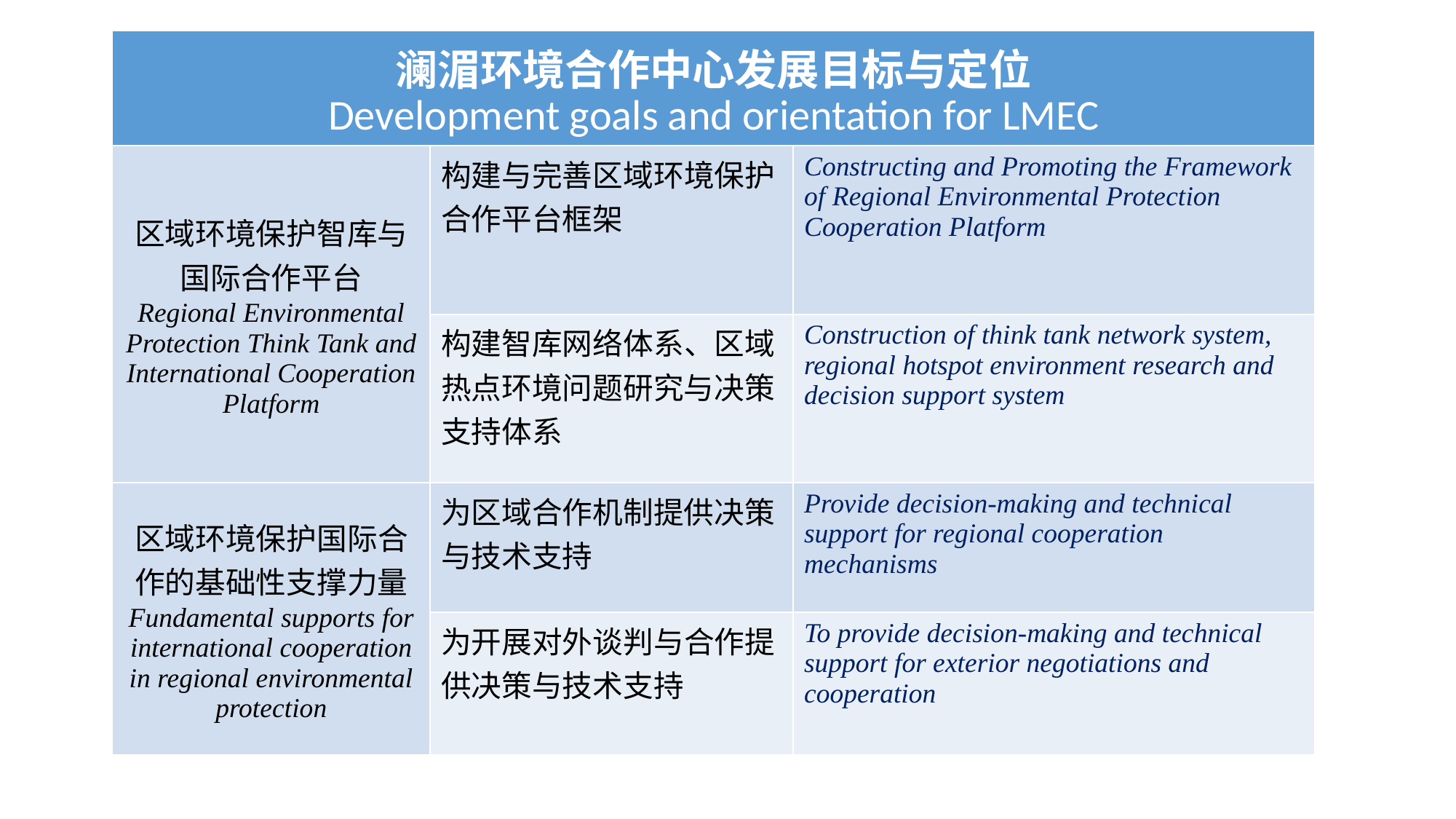

| 澜湄环境合作中心发展目标与定位 Development goals and orientation for LMEC |  |  |
| --- | --- | --- |
| 区域环境保护智库与 国际合作平台 Regional Environmental Protection Think Tank and International Cooperation Platform | 构建与完善区域环境保护合作平台框架 | Constructing and Promoting the Framework of Regional Environmental Protection Cooperation Platform |
|  | 构建智库网络体系、区域热点环境问题研究与决策支持体系 | Construction of think tank network system, regional hotspot environment research and decision support system |
| 区域环境保护国际合作的基础性支撑力量 Fundamental supports for international cooperation in regional environmental protection | 为区域合作机制提供决策与技术支持 | Provide decision-making and technical support for regional cooperation mechanisms |
|  | 为开展对外谈判与合作提供决策与技术支持 | To provide decision-making and technical support for exterior negotiations and cooperation |